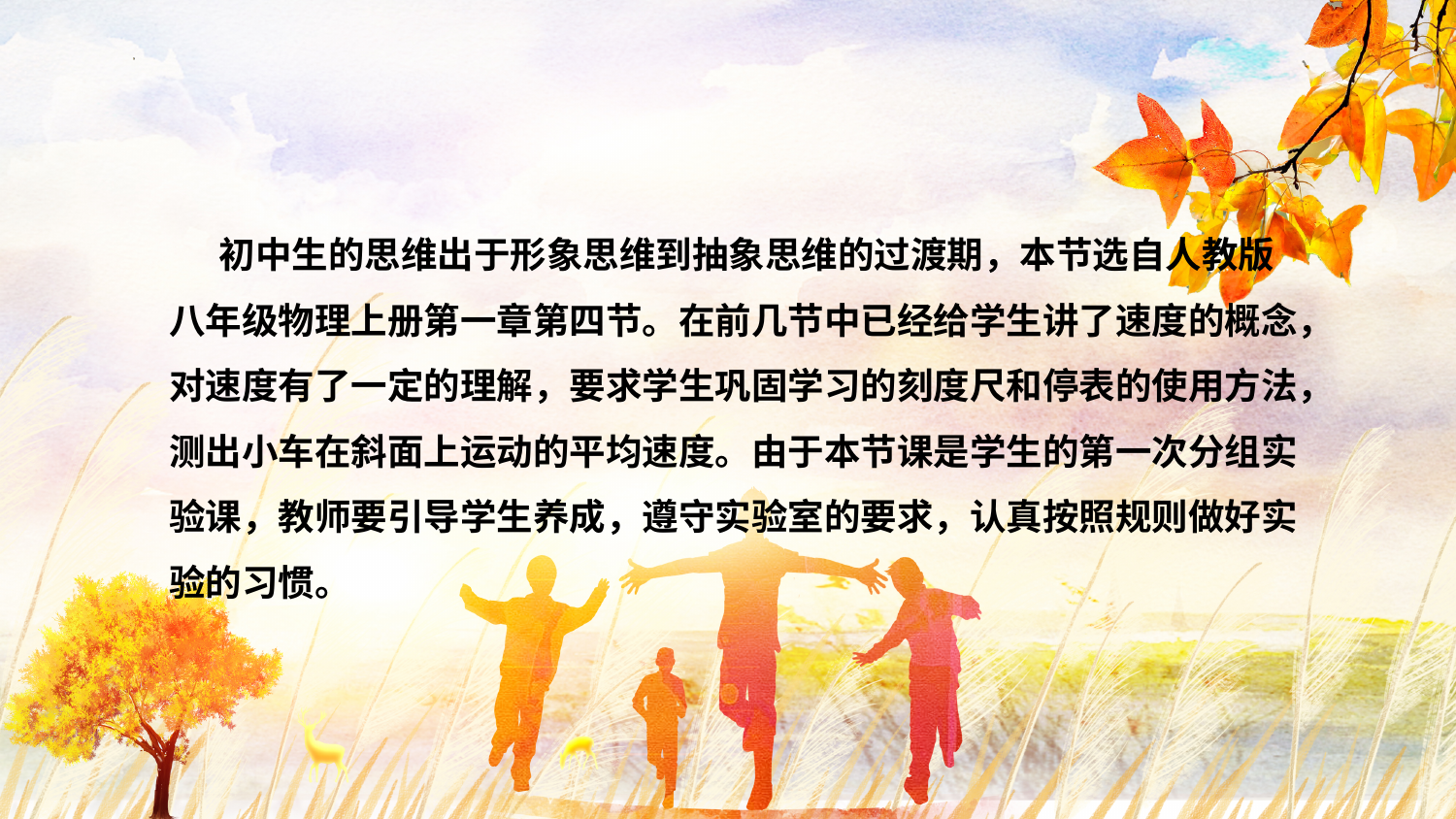

初中生的思维出于形象思维到抽象思维的过渡期，本节选自人教版八年级物理上册第一章第四节。在前几节中已经给学生讲了速度的概念，对速度有了一定的理解，要求学生巩固学习的刻度尺和停表的使用方法，测出小车在斜面上运动的平均速度。由于本节课是学生的第一次分组实验课，教师要引导学生养成，遵守实验室的要求，认真按照规则做好实验的习惯。